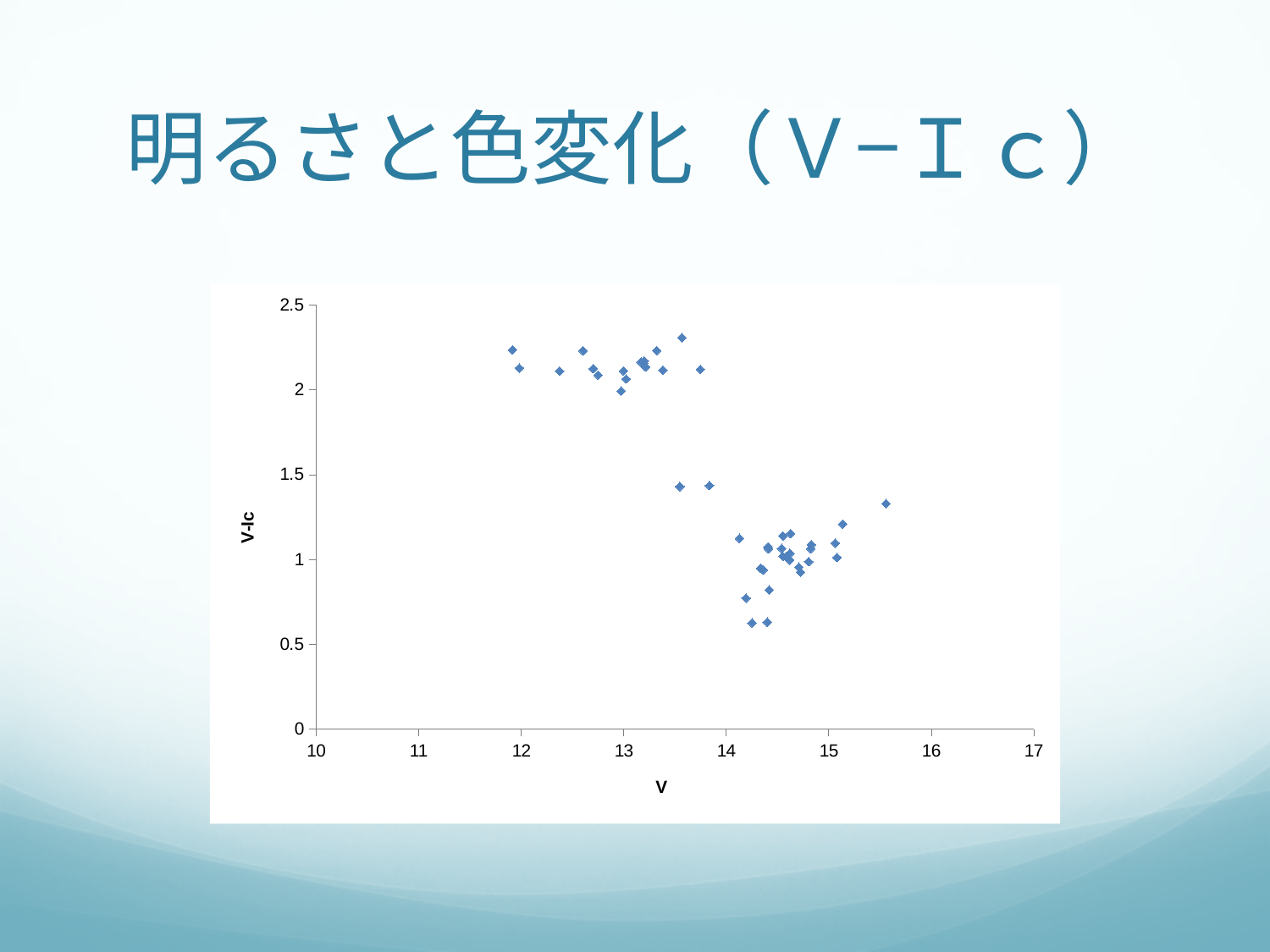

# 明るさと色変化（Ｖ−Ｉｃ）

### Chart

| Category | V-Ic |
|---|---|